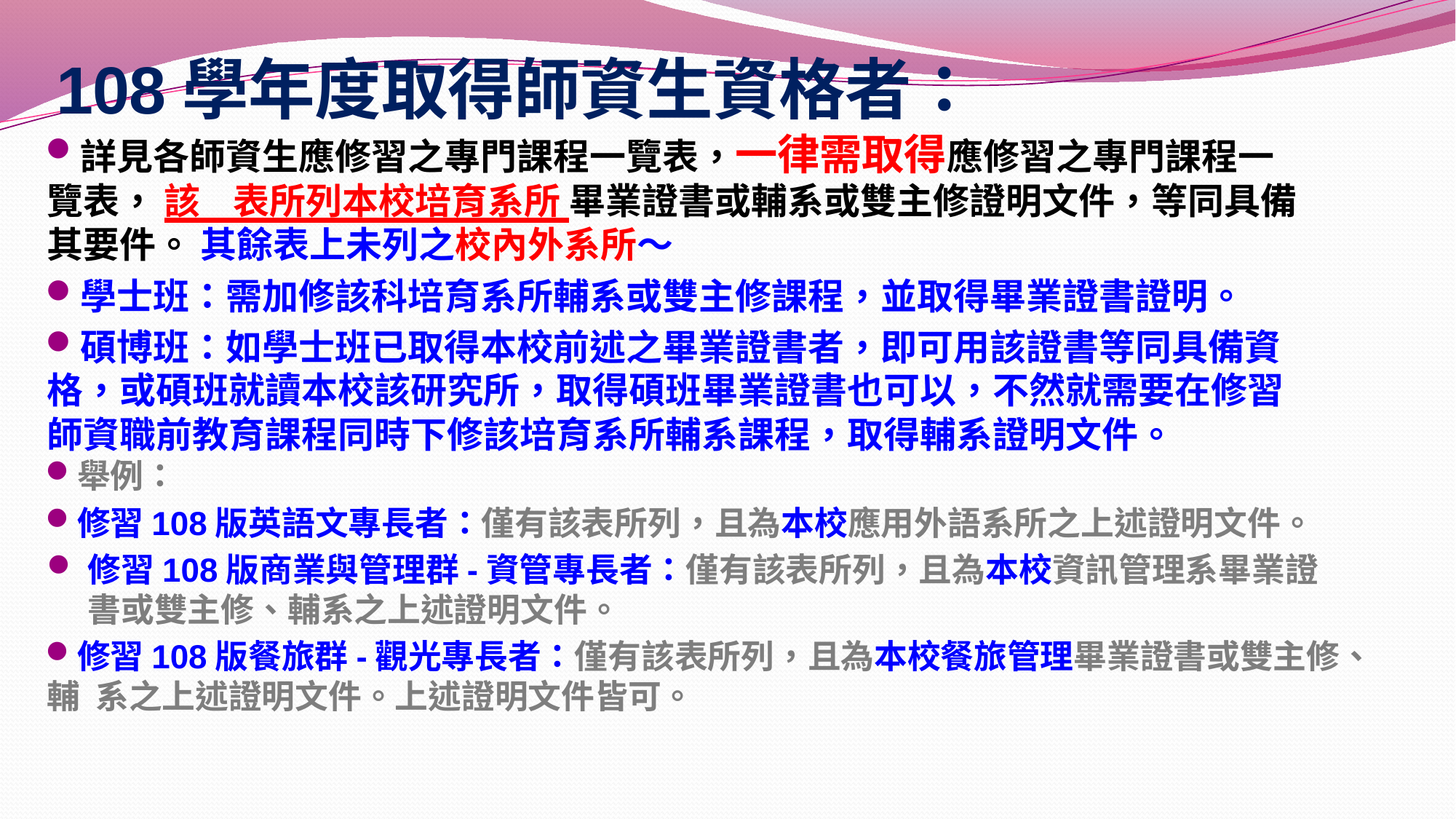

# 108學年度取得師資生資格者：
詳見各師資生應修習之專門課程一覽表，一律需取得應修習之專門課程一覽表， 該    表所列本校培育系所 畢業證書或輔系或雙主修證明文件，等同具備其要件。 其餘表上未列之校內外系所～
學士班：需加修該科培育系所輔系或雙主修課程，並取得畢業證書證明。
碩博班：如學士班已取得本校前述之畢業證書者，即可用該證書等同具備資 格，或碩班就讀本校該研究所，取得碩班畢業證書也可以，不然就需要在修習師資職前教育課程同時下修該培育系所輔系課程，取得輔系證明文件。
舉例：
修習108版英語文專長者：僅有該表所列，且為本校應用外語系所之上述證明文件。
修習108版商業與管理群-資管專長者：僅有該表所列，且為本校資訊管理系畢業證書或雙主修、輔系之上述證明文件。
修習108版餐旅群-觀光專長者：僅有該表所列，且為本校餐旅管理畢業證書或雙主修、輔  系之上述證明文件。上述證明文件皆可。